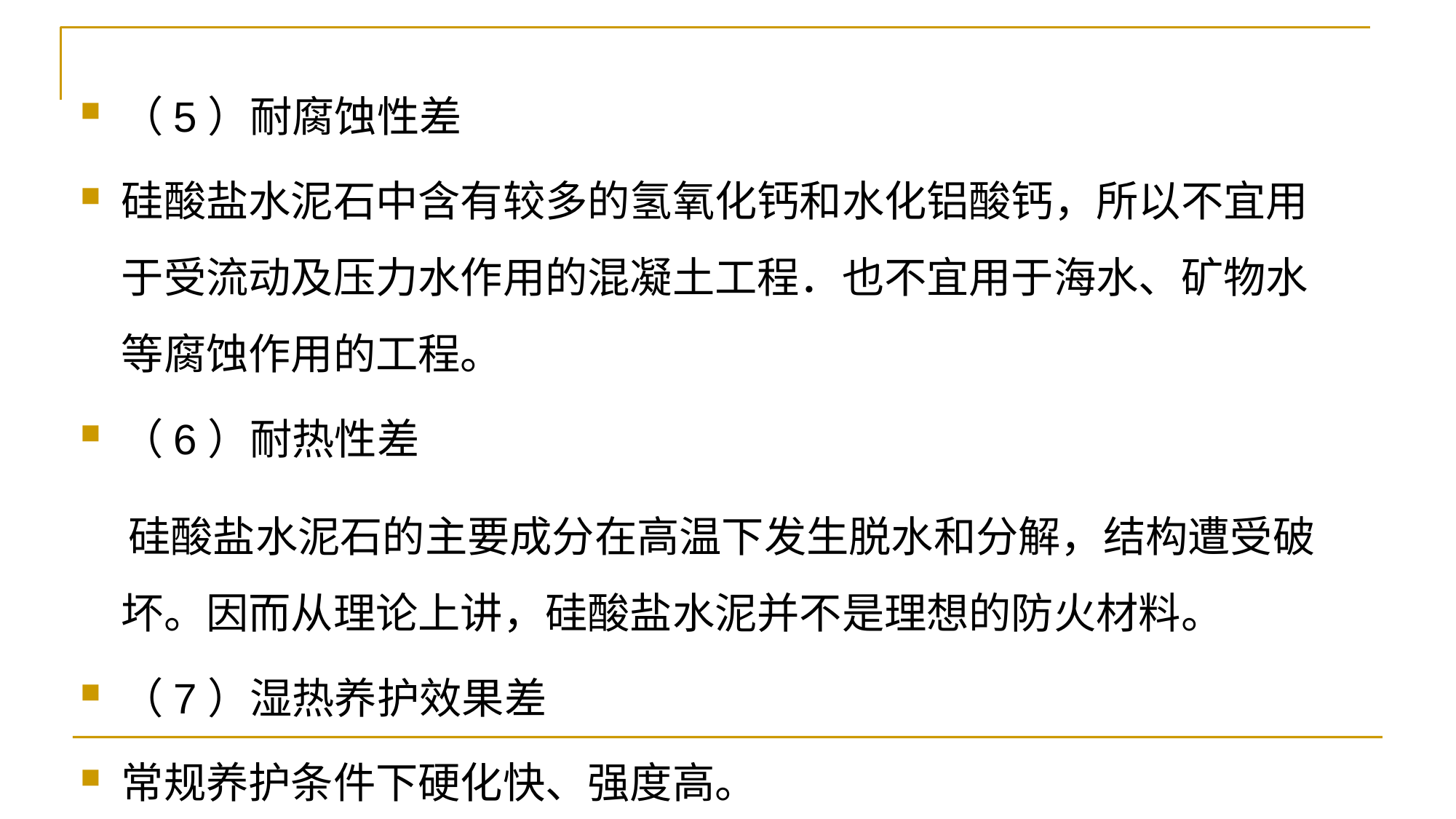

（5）耐腐蚀性差
硅酸盐水泥石中含有较多的氢氧化钙和水化铝酸钙，所以不宜用于受流动及压力水作用的混凝土工程．也不宜用于海水、矿物水等腐蚀作用的工程。
（6）耐热性差
    硅酸盐水泥石的主要成分在高温下发生脱水和分解，结构遭受破坏。因而从理论上讲，硅酸盐水泥并不是理想的防火材料。
（7）湿热养护效果差
常规养护条件下硬化快、强度高。